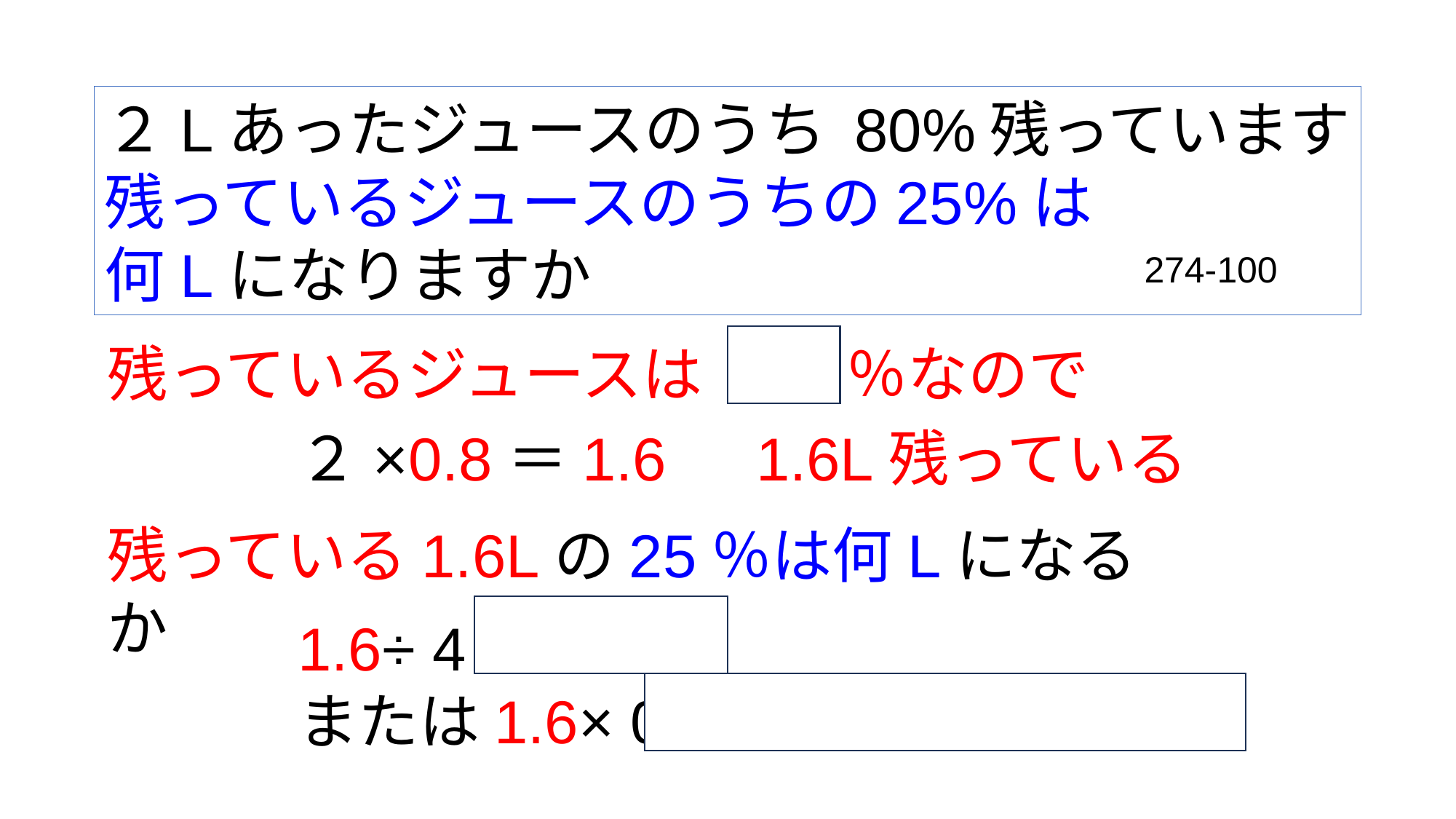

２Lあったジュースのうち 80%残っています
残っているジュースのうちの25%は
何Lになりますか
274-100

残っているジュースは 80  ％なので
２×0.8＝1.6　1.6L残っている
残っている1.6Lの25％は何Lになるか

1.6÷ 4 ＝0.4
または1.6× 0.25 ＝0.4　0.4L